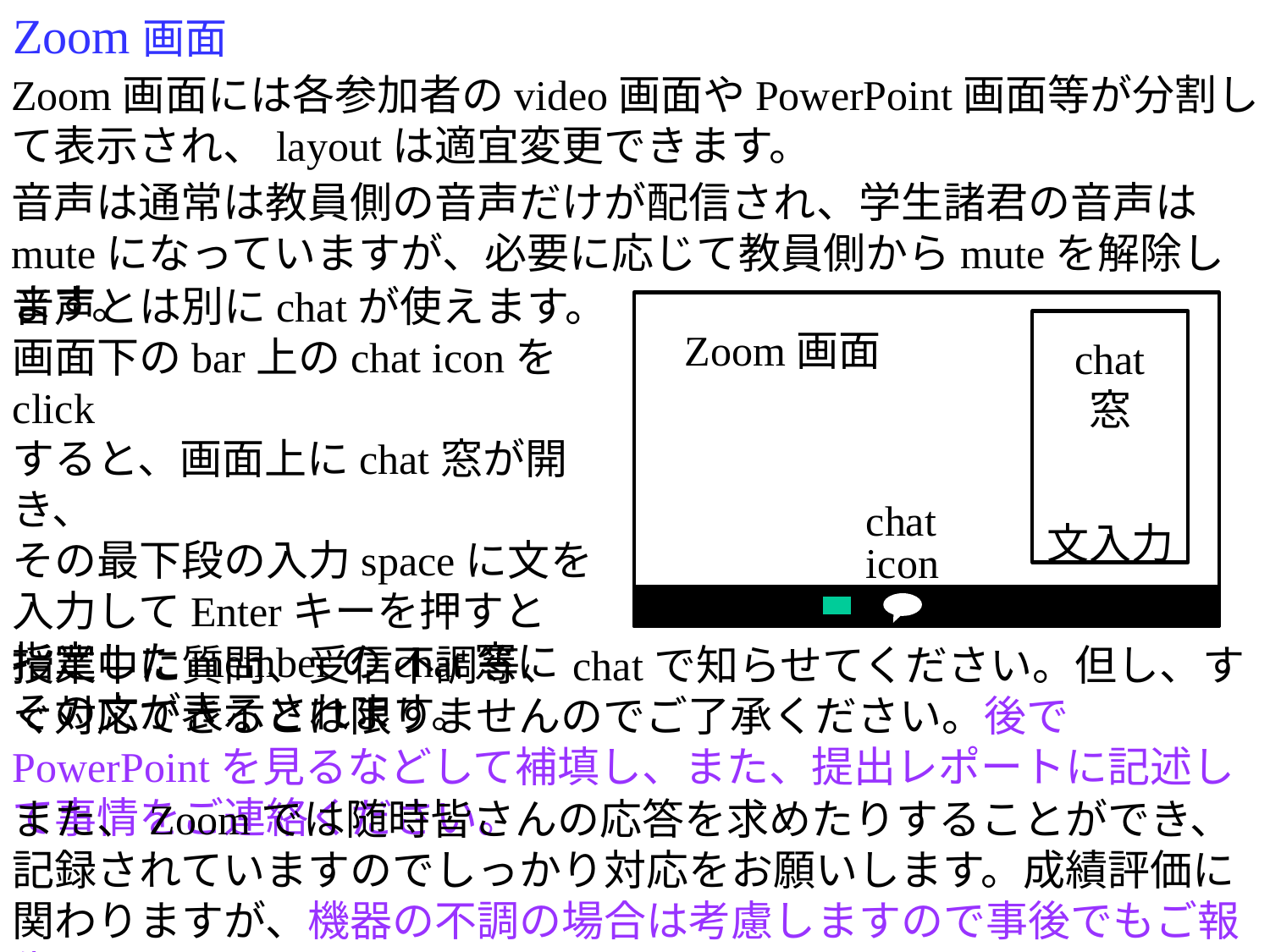

# Zoom画面
Zoom画面には各参加者のvideo画面やPowerPoint画面等が分割して表示され、layoutは適宜変更できます。
音声は通常は教員側の音声だけが配信され、学生諸君の音声はmuteになっていますが、必要に応じて教員側からmuteを解除します。
音声とは別にchatが使えます。
画面下のbar上のchat iconをclick
すると、画面上にchat窓が開き、
その最下段の入力spaceに文を
入力してEnterキーを押すと
指定したmemberのchat窓に
その文が表示されます。

Zoom画面
chat
窓
chat
icon
文入力

授業中に質問、受信不調等、chatで知らせてください。但し、すぐ対応できるとは限りませんのでご了承ください。後でPowerPointを見るなどして補填し、また、提出レポートに記述して事情をご連絡ください。
また、Zoomでは随時皆さんの応答を求めたりすることができ、記録されていますのでしっかり対応をお願いします。成績評価に関わりますが、機器の不調の場合は考慮しますので事後でもご報告ください。